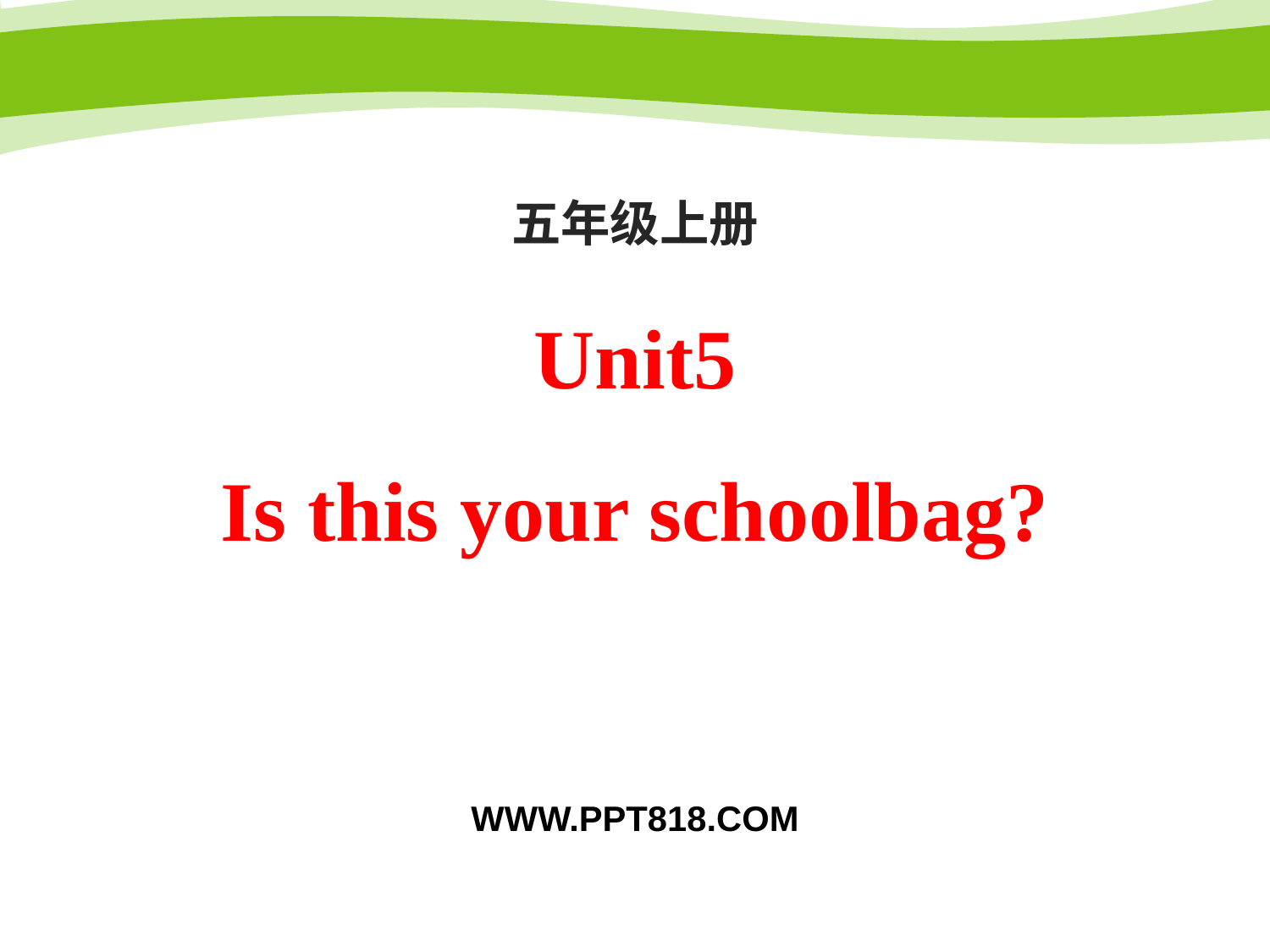

五年级上册
Unit5
Is this your schoolbag?
WWW.PPT818.COM